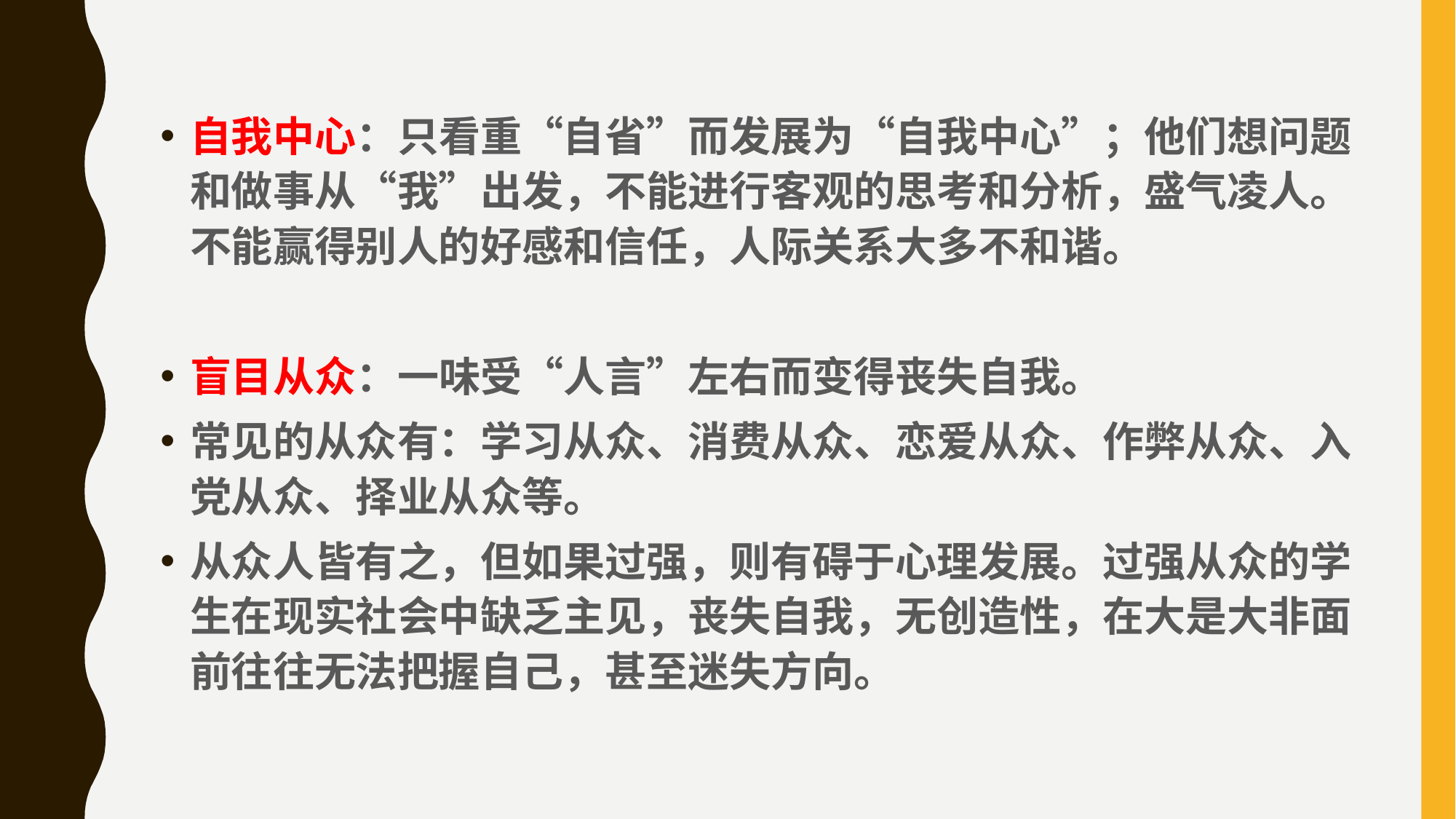

自我中心：只看重“自省”而发展为“自我中心”；他们想问题和做事从“我”出发，不能进行客观的思考和分析，盛气凌人。不能赢得别人的好感和信任，人际关系大多不和谐。

盲目从众：一味受“人言”左右而变得丧失自我。
常见的从众有：学习从众、消费从众、恋爱从众、作弊从众、入党从众、择业从众等。
从众人皆有之，但如果过强，则有碍于心理发展。过强从众的学生在现实社会中缺乏主见，丧失自我，无创造性，在大是大非面前往往无法把握自己，甚至迷失方向。